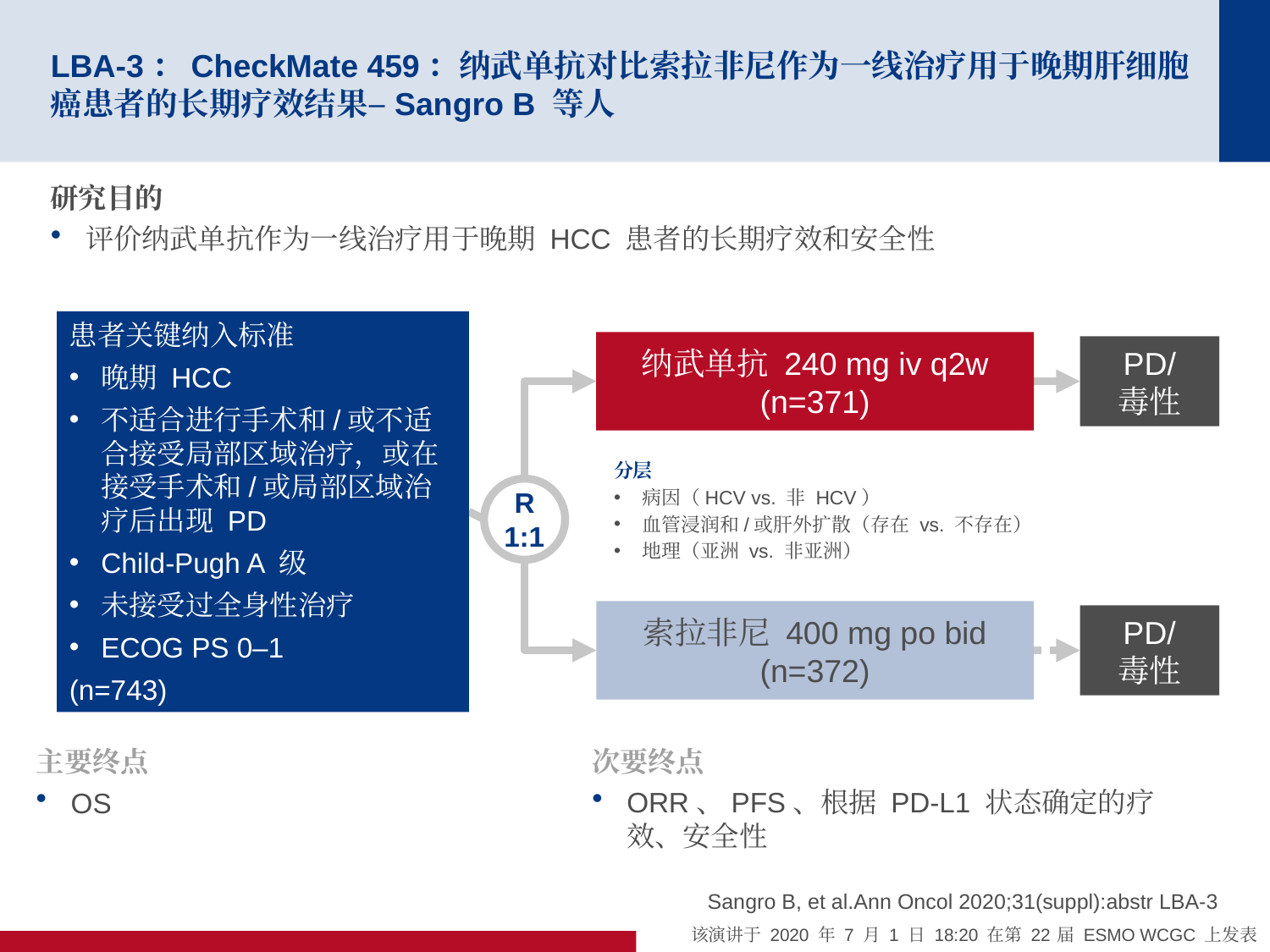

# LBA-3：CheckMate 459：纳武单抗对比索拉非尼作为一线治疗用于晚期肝细胞癌患者的长期疗效结果–Sangro B 等人
研究目的
评价纳武单抗作为一线治疗用于晚期 HCC 患者的长期疗效和安全性
患者关键纳入标准
晚期 HCC
不适合进行手术和/或不适合接受局部区域治疗，或在接受手术和/或局部区域治疗后出现 PD
Child-Pugh A 级
未接受过全身性治疗
ECOG PS 0–1
(n=743)
纳武单抗 240 mg iv q2w
(n=371)
PD/
毒性
分层
病因（HCV vs. 非 HCV）
血管浸润和/或肝外扩散（存在 vs. 不存在）
地理（亚洲 vs. 非亚洲）
R
1:1
索拉非尼 400 mg po bid
(n=372)
PD/
毒性
主要终点
OS

次要终点
ORR、PFS、根据 PD-L1 状态确定的疗效、安全性
Sangro B, et al.Ann Oncol 2020;31(suppl):abstr LBA-3
该演讲于 2020 年 7 月 1 日 18:20 在第 22 届 ESMO WCGC 上发表